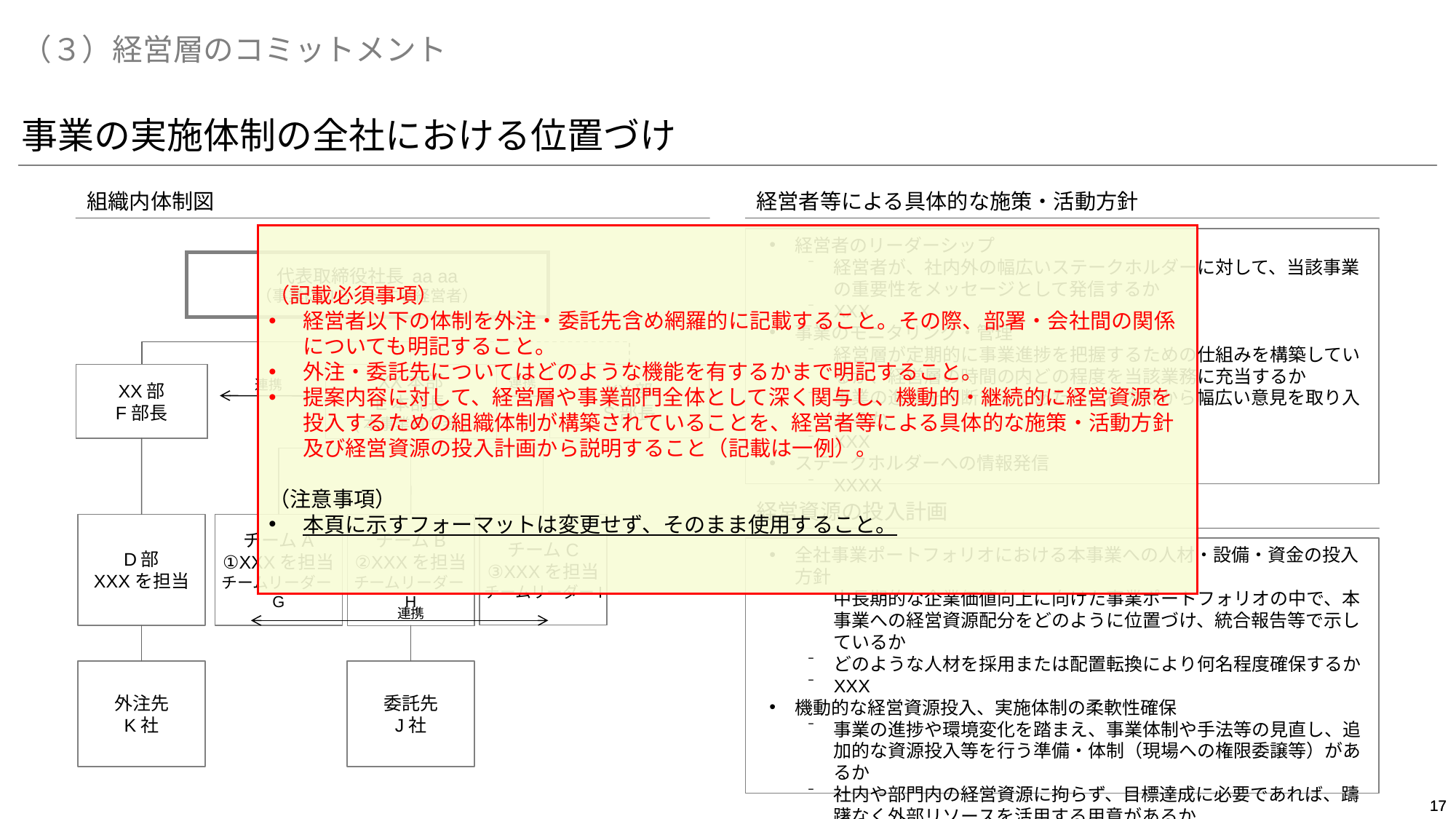

（３）経営層のコミットメント
事業の実施体制の全社における位置づけ
組織内体制図
経営者等による具体的な施策・活動方針
（記載必須事項）
経営者以下の体制を外注・委託先含め網羅的に記載すること。その際、部署・会社間の関係についても明記すること。
外注・委託先についてはどのような機能を有するかまで明記すること。
提案内容に対して、経営層や事業部門全体として深く関与し、機動的・継続的に経営資源を投入するための組織体制が構築されていることを、経営者等による具体的な施策・活動方針及び経営資源の投入計画から説明すること（記載は一例）。
（注意事項）
本頁に示すフォーマットは変更せず、そのまま使用すること。
経営者のリーダーシップ
経営者が、社内外の幅広いステークホルダーに対して、当該事業の重要性をメッセージとして発信するか
XXX
事業のモニタリング・管理
経営層が定期的に事業進捗を把握するための仕組みを構築しているか、経営層の時間の内どの程度を当該業務に充当するか
事業の進捗を判断するにあたり、社内外から幅広い意見を取り入れるか
XXX
ステークホルダーへの情報発信
XXXX
代表取締役社長 aa aa
（事業にコミットする経営者）
XX部
F部長
XX本部
E本部長
(本事業責任者)
XX部
S部長
連携
連携
経営資源の投入計画
D部
XXXを担当
チームA
①XXXを担当
チームリーダーG
チームC
③XXXを担当
チームリーダーI
チームB
②XXXを担当
チームリーダーH
全社事業ポートフォリオにおける本事業への人材・設備・資金の投入方針
中長期的な企業価値向上に向けた事業ポートフォリオの中で、本事業への経営資源配分をどのように位置づけ、統合報告等で示しているか
どのような人材を採用または配置転換により何名程度確保するか
XXX
機動的な経営資源投入、実施体制の柔軟性確保
事業の進捗や環境変化を踏まえ、事業体制や手法等の見直し、追加的な資源投入等を行う準備・体制（現場への権限委譲等）があるか
社内や部門内の経営資源に拘らず、目標達成に必要であれば、躊躇なく外部リソースを活用する用意があるか
XXX
連携
外注先
K社
委託先
J社